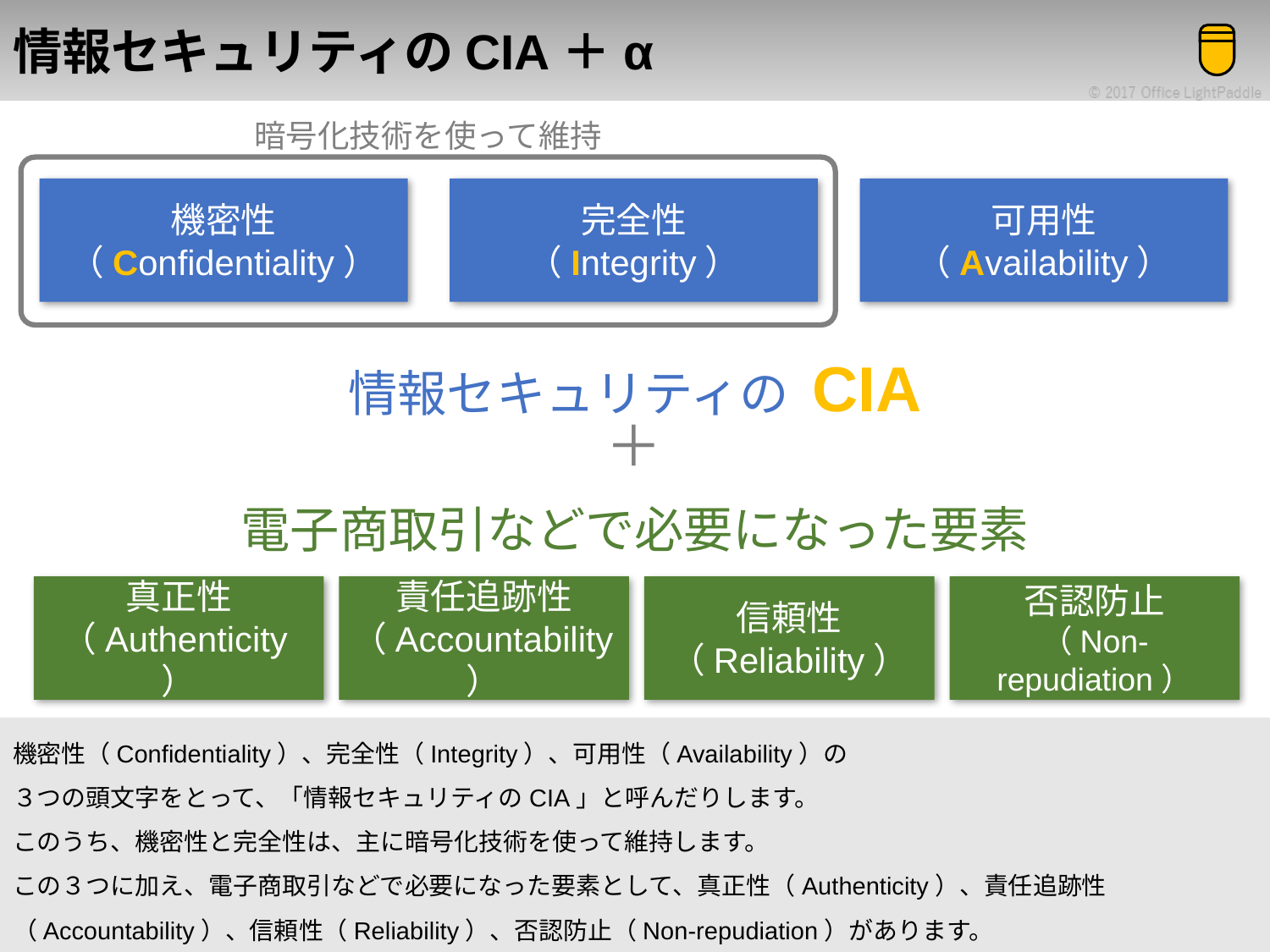

# 情報セキュリティのCIA＋α

暗号化技術を使って維持

機密性
（Confidentiality）
完全性
（Integrity）
可用性
（Availability）
情報セキュリティの CIA
＋
電子商取引などで必要になった要素
真正性
（Authenticity）
責任追跡性
（Accountability）
信頼性
（Reliability）
否認防止
（Non-repudiation）
機密性（Confidentiality）、完全性（Integrity）、可用性（Availability）の
３つの頭文字をとって、「情報セキュリティのCIA」と呼んだりします。
このうち、機密性と完全性は、主に暗号化技術を使って維持します。
この３つに加え、電子商取引などで必要になった要素として、真正性（Authenticity）、責任追跡性（Accountability）、信頼性（Reliability）、否認防止（Non-repudiation）があります。